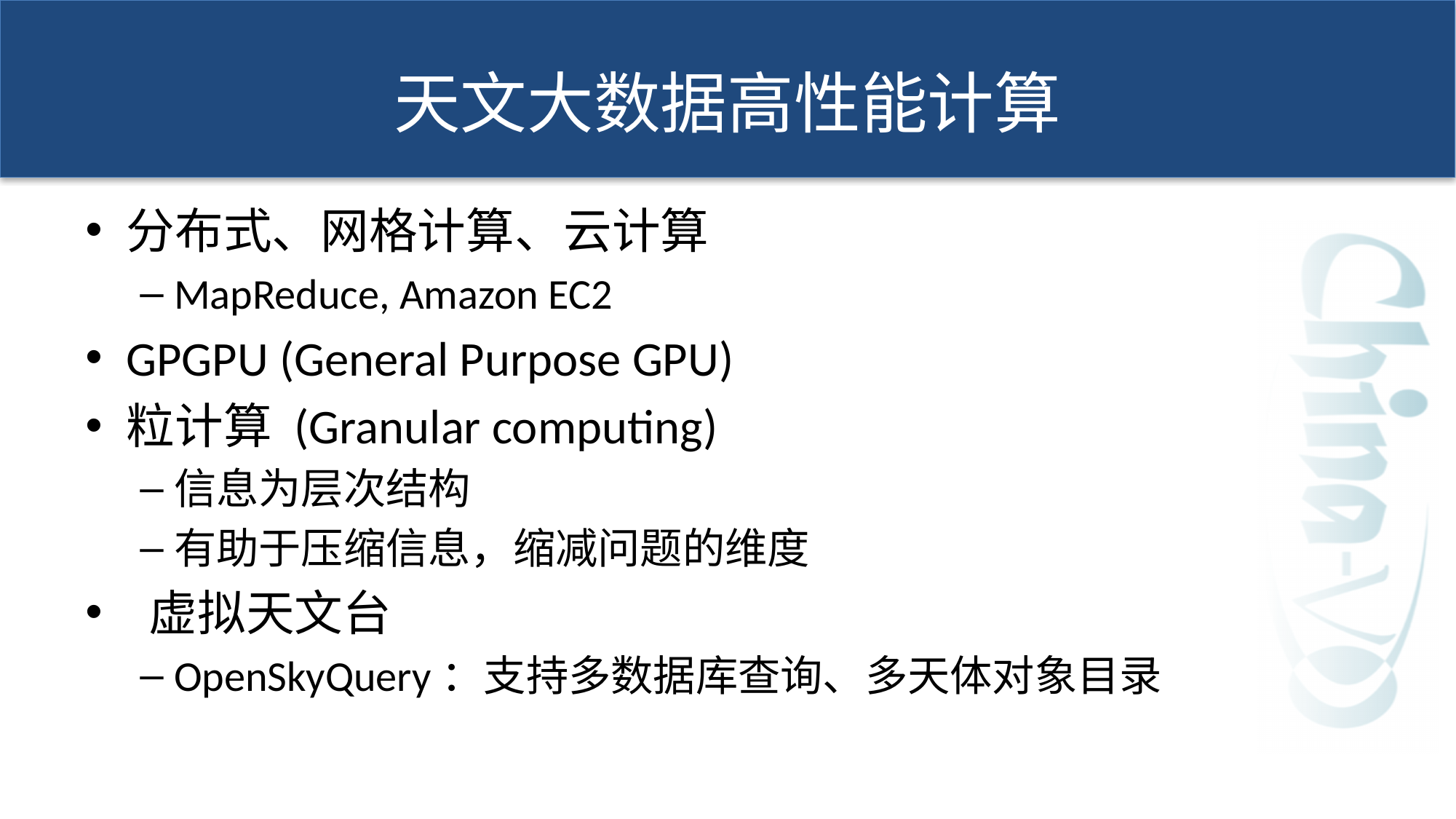

# 天文大数据高性能计算
分布式、网格计算、云计算
MapReduce, Amazon EC2
GPGPU (General Purpose GPU)
粒计算 (Granular computing)
信息为层次结构
有助于压缩信息，缩减问题的维度
 虚拟天文台
OpenSkyQuery：支持多数据库查询、多天体对象目录